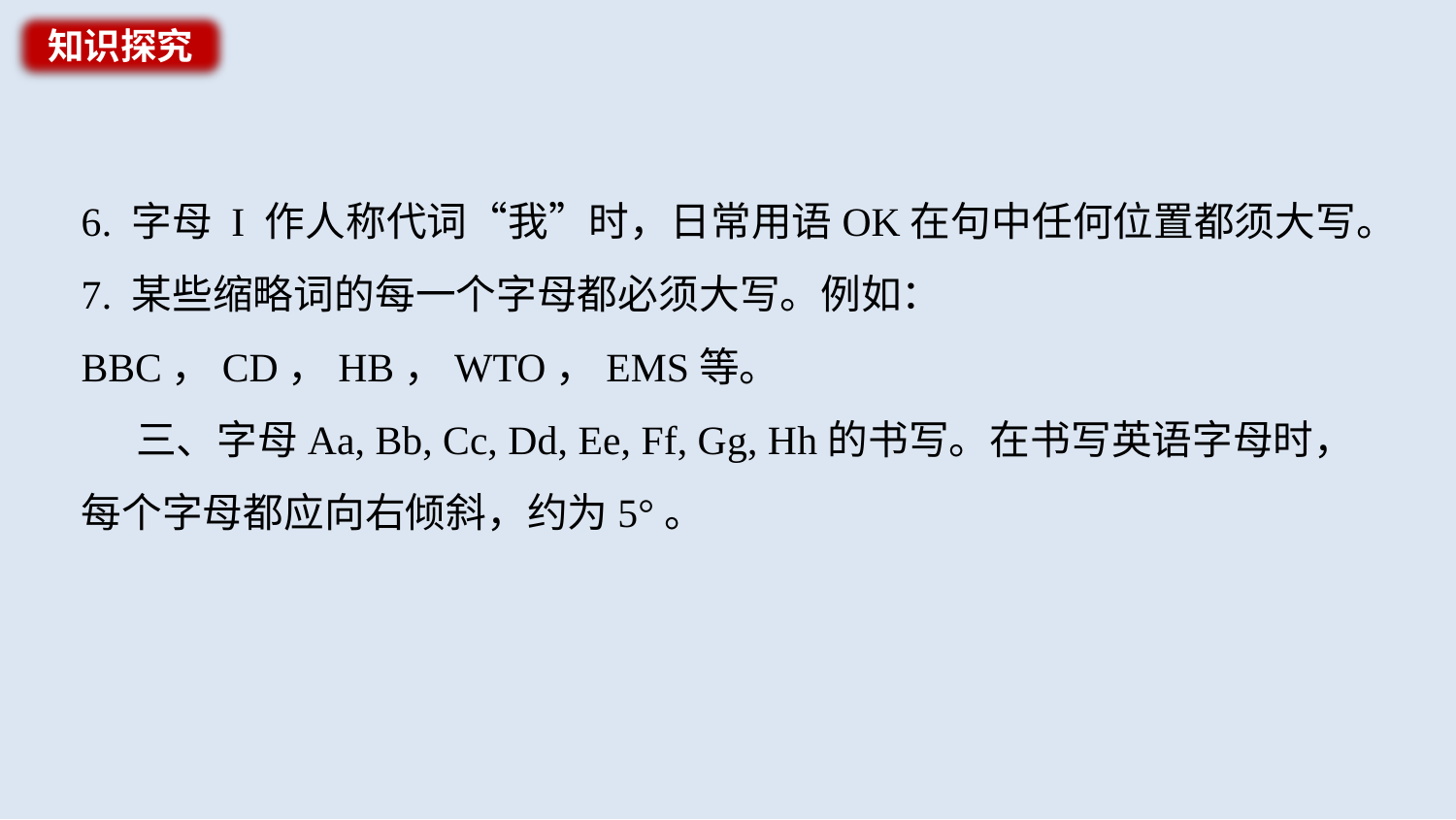

知识探究
6. 字母 I 作人称代词“我”时，日常用语OK在句中任何位置都须大写。
7. 某些缩略词的每一个字母都必须大写。例如：BBC，CD，HB，WTO，EMS等。
     三、字母Aa, Bb, Cc, Dd, Ee, Ff, Gg, Hh的书写。在书写英语字母时，每个字母都应向右倾斜，约为5°。